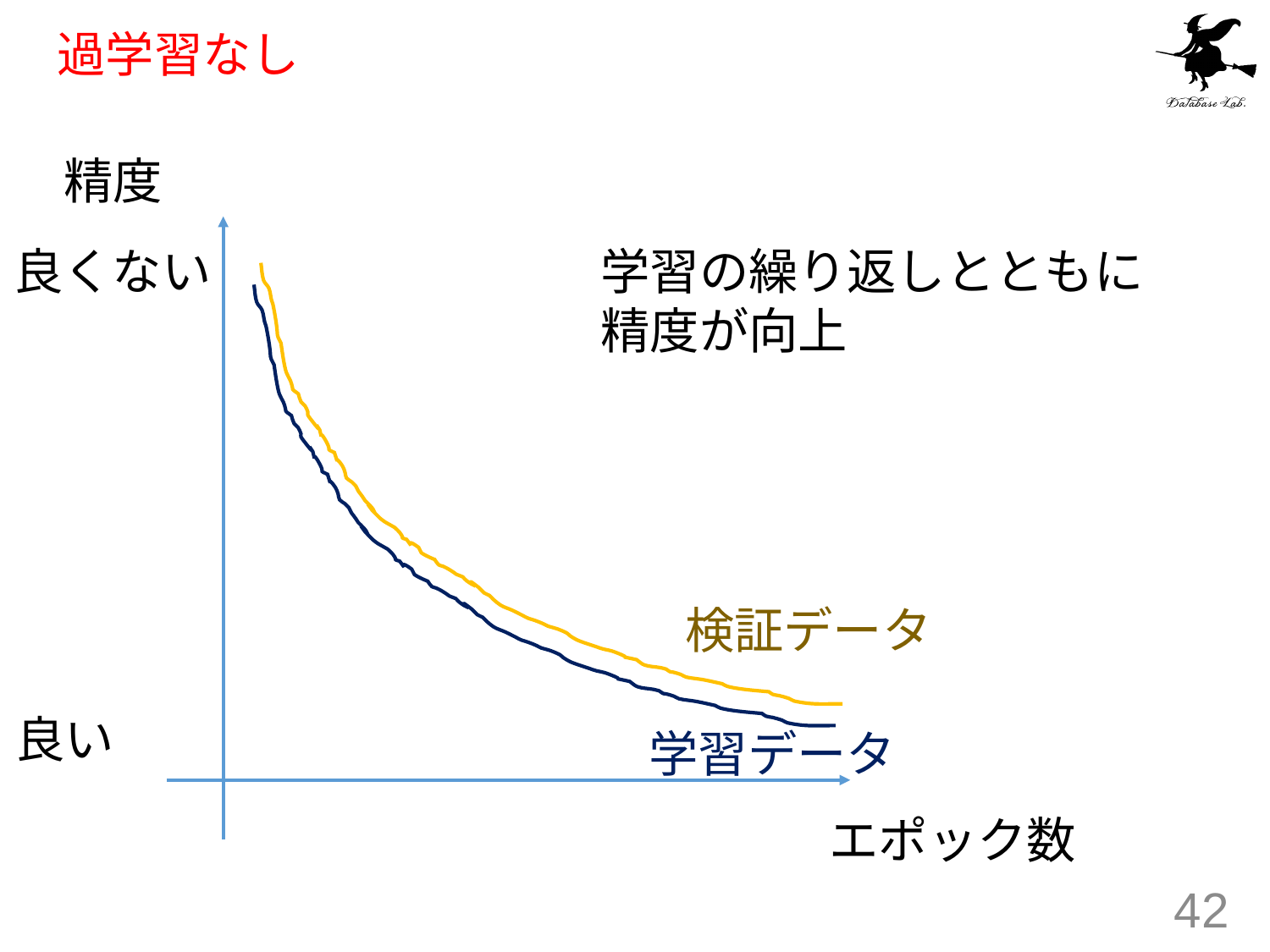

# 過学習なし
精度
良くない
学習の繰り返しとともに
精度が向上

検証データ
良い
学習データ
エポック数
42